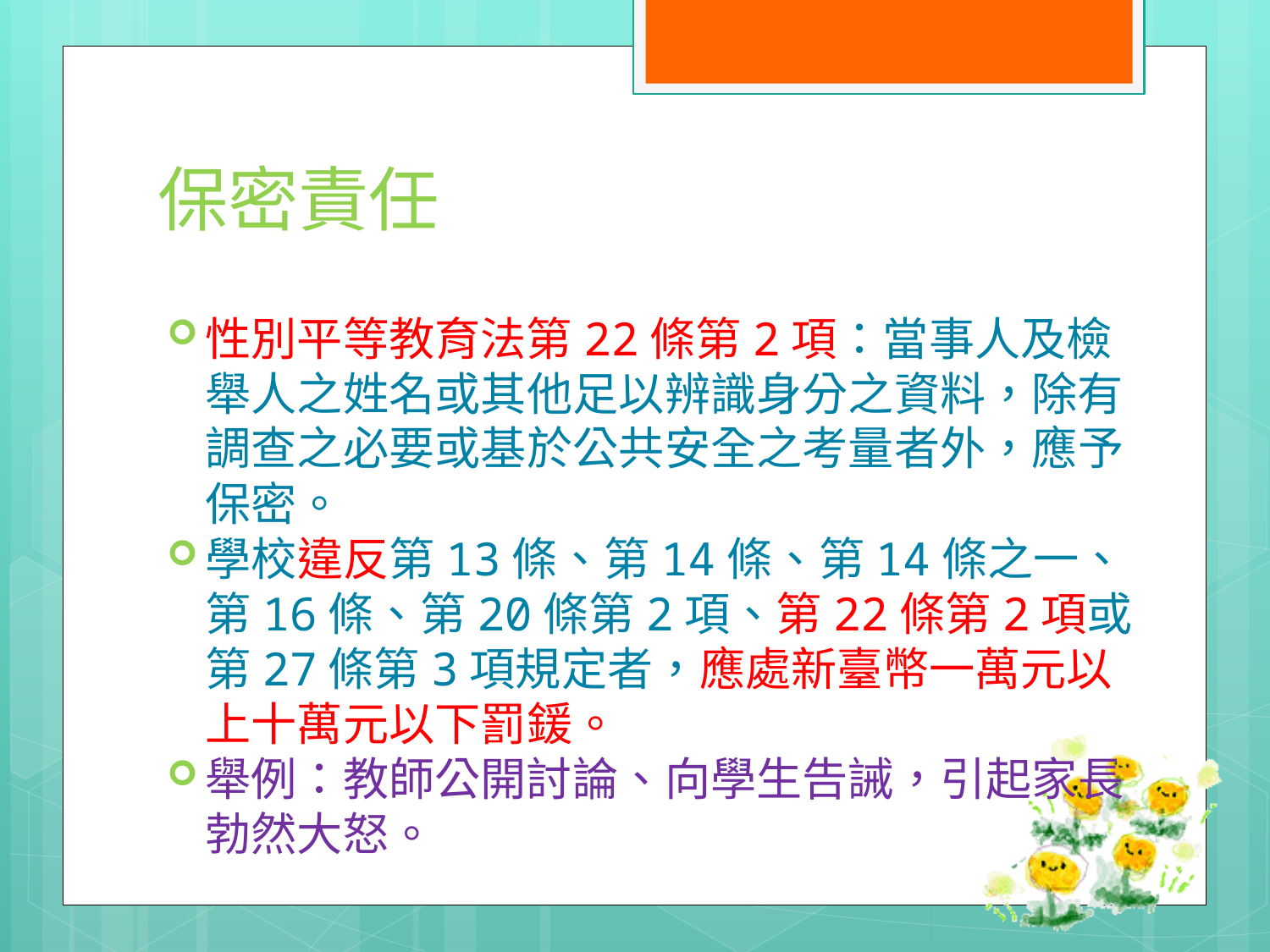

# 保密責任
性別平等教育法第22條第2項：當事人及檢舉人之姓名或其他足以辨識身分之資料，除有調查之必要或基於公共安全之考量者外，應予保密。
學校違反第13條、第14條、第14條之一、第16條、第20條第2項、第22條第2項或第27條第3項規定者，應處新臺幣一萬元以上十萬元以下罰鍰。
舉例：教師公開討論、向學生告誡，引起家長勃然大怒。